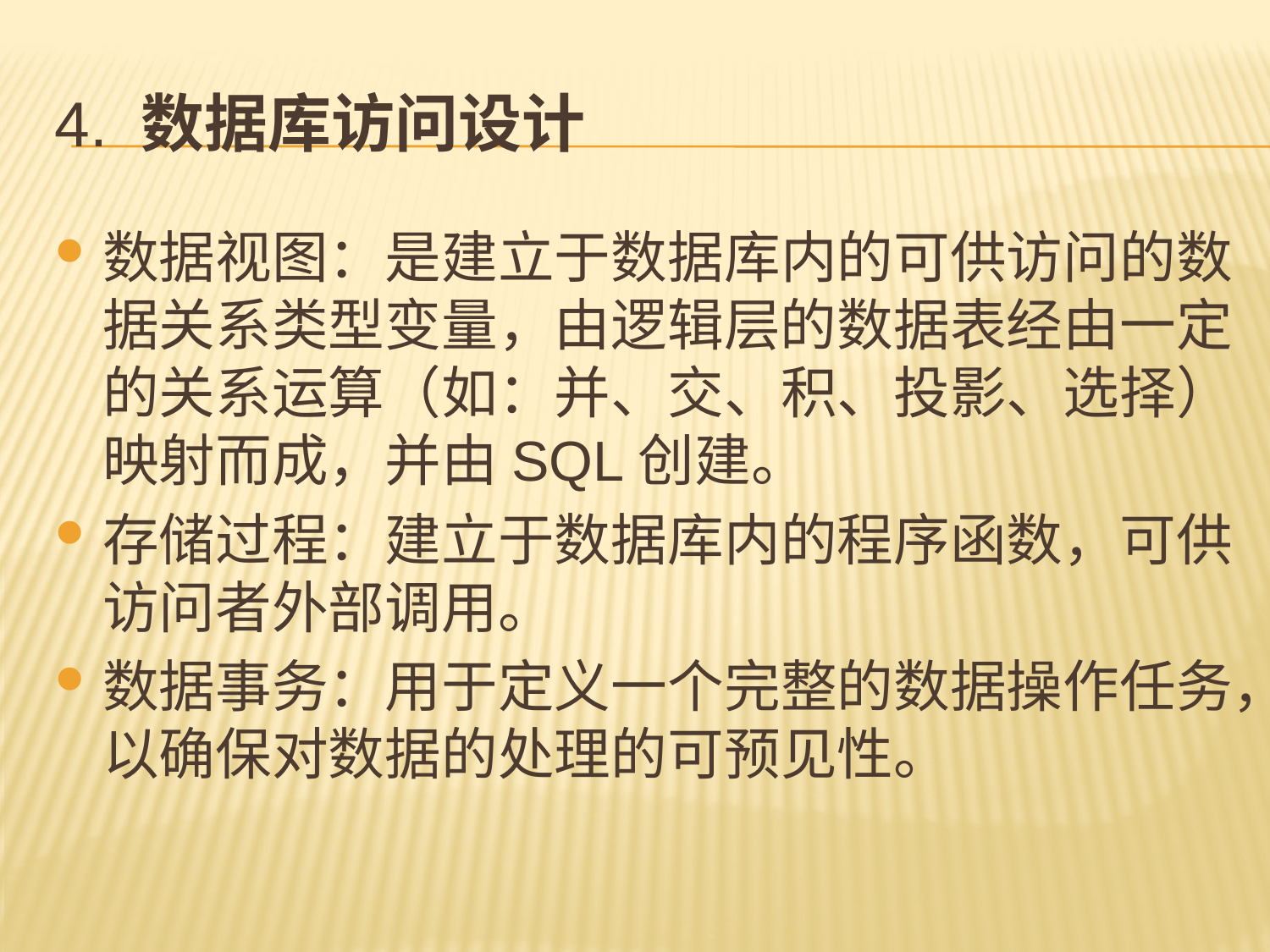

# 4. 数据库访问设计
数据视图：是建立于数据库内的可供访问的数据关系类型变量，由逻辑层的数据表经由一定的关系运算（如：并、交、积、投影、选择）映射而成，并由SQL创建。
存储过程：建立于数据库内的程序函数，可供访问者外部调用。
数据事务：用于定义一个完整的数据操作任务，以确保对数据的处理的可预见性。